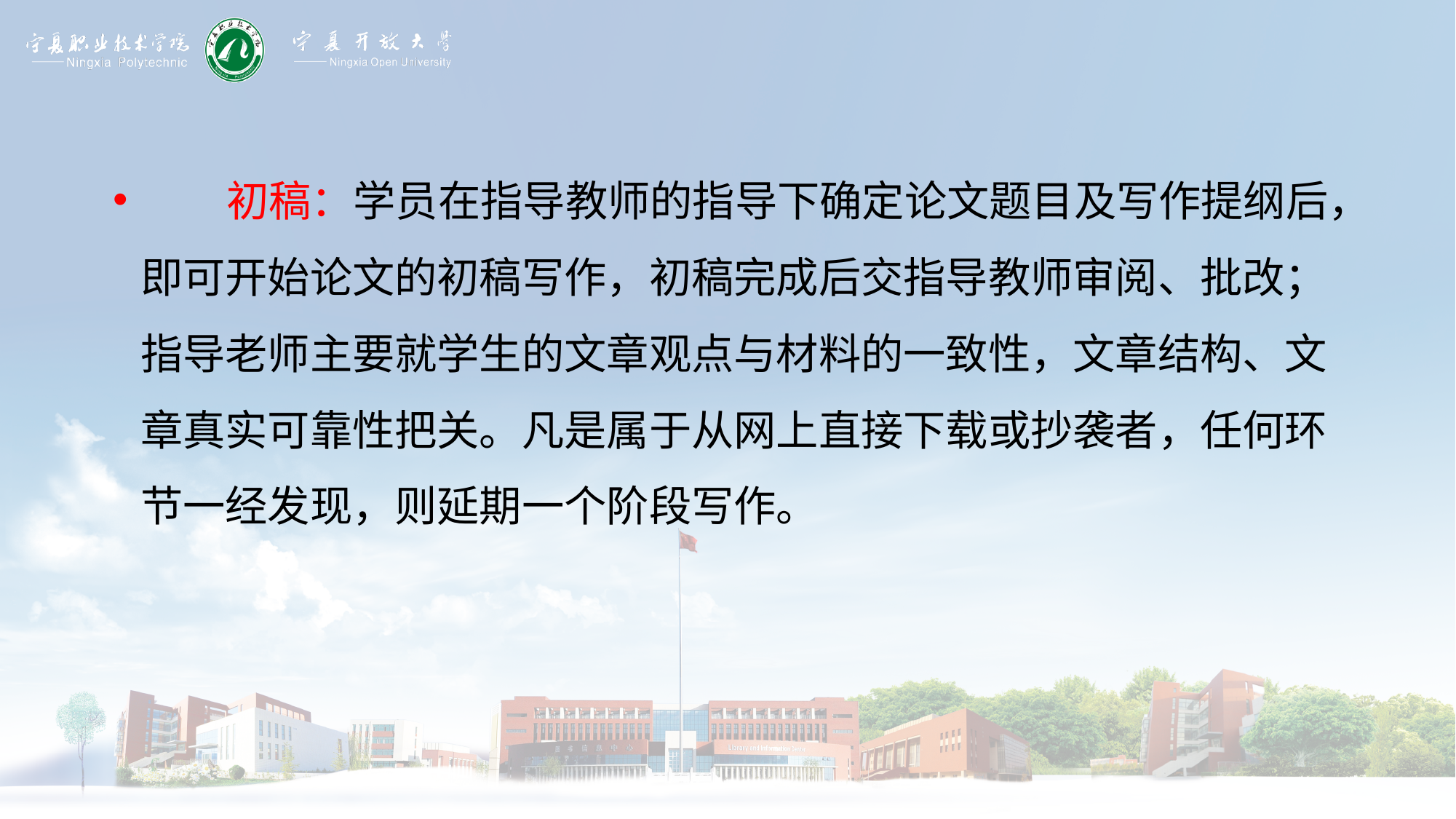

初稿：学员在指导教师的指导下确定论文题目及写作提纲后，即可开始论文的初稿写作，初稿完成后交指导教师审阅、批改；指导老师主要就学生的文章观点与材料的一致性，文章结构、文章真实可靠性把关。凡是属于从网上直接下载或抄袭者，任何环节一经发现，则延期一个阶段写作。